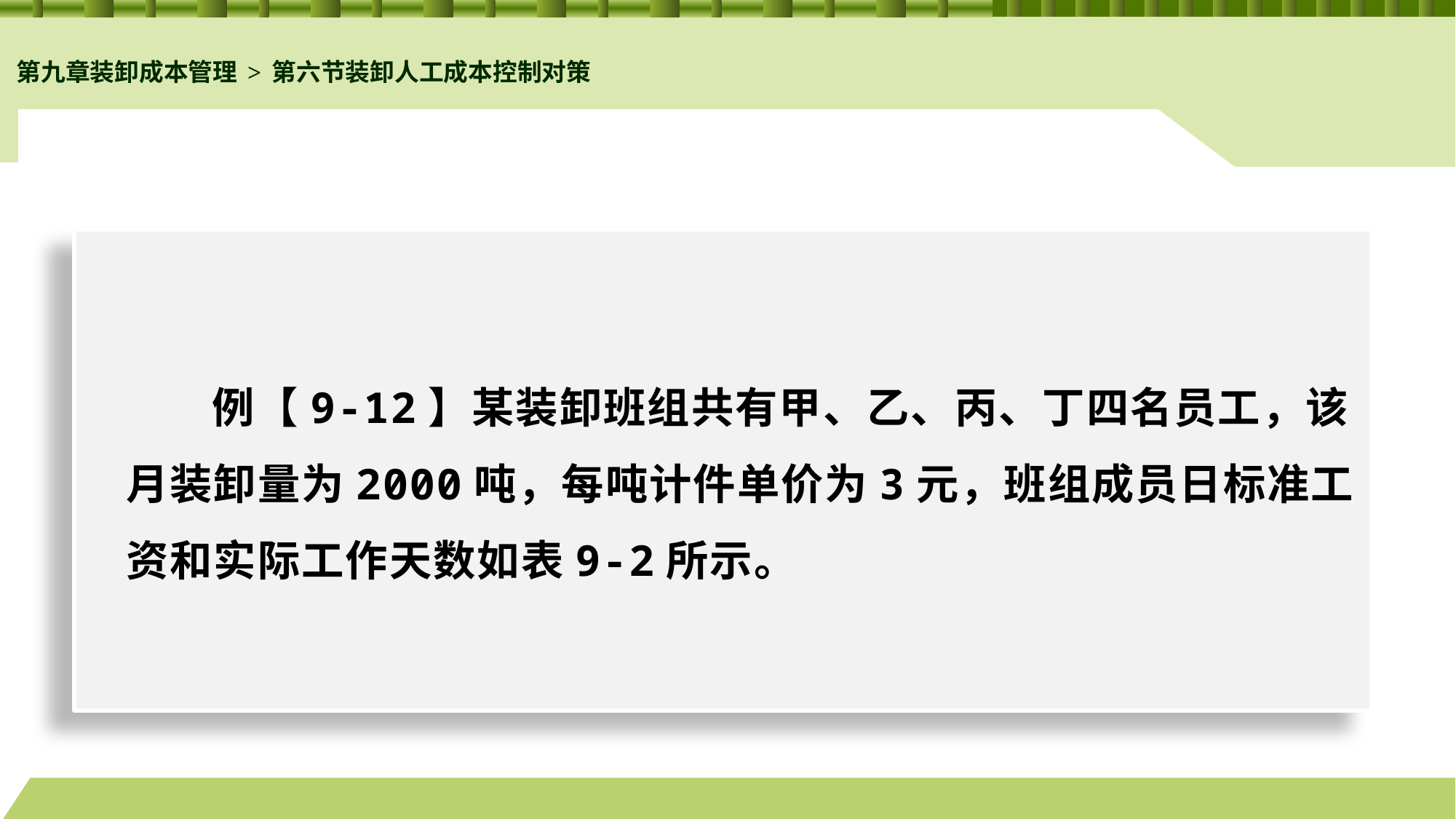

第九章装卸成本管理>第六节装卸人工成本控制对策
#
例【9-12】某装卸班组共有甲、乙、丙、丁四名员工，该月装卸量为2000吨，每吨计件单价为3元，班组成员日标准工资和实际工作天数如表9-2所示。